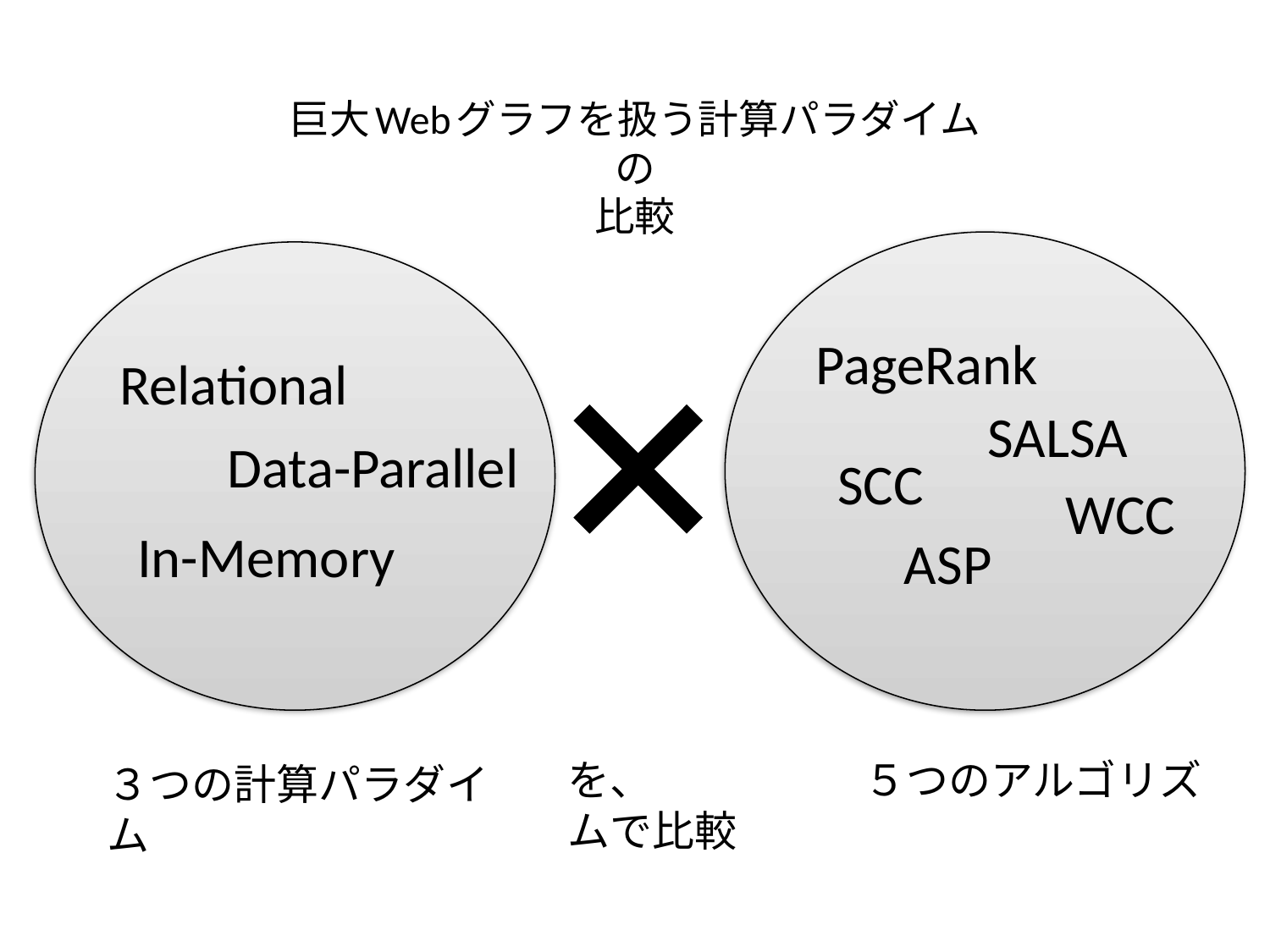

# 巨大Webグラフを扱う計算パラダイム の 比較

PageRank
Relational

SALSA
Data-Parallel
SCC
WCC
In-Memory
ASP
を、　　　　　５つのアルゴリズムで比較
３つの計算パラダイム